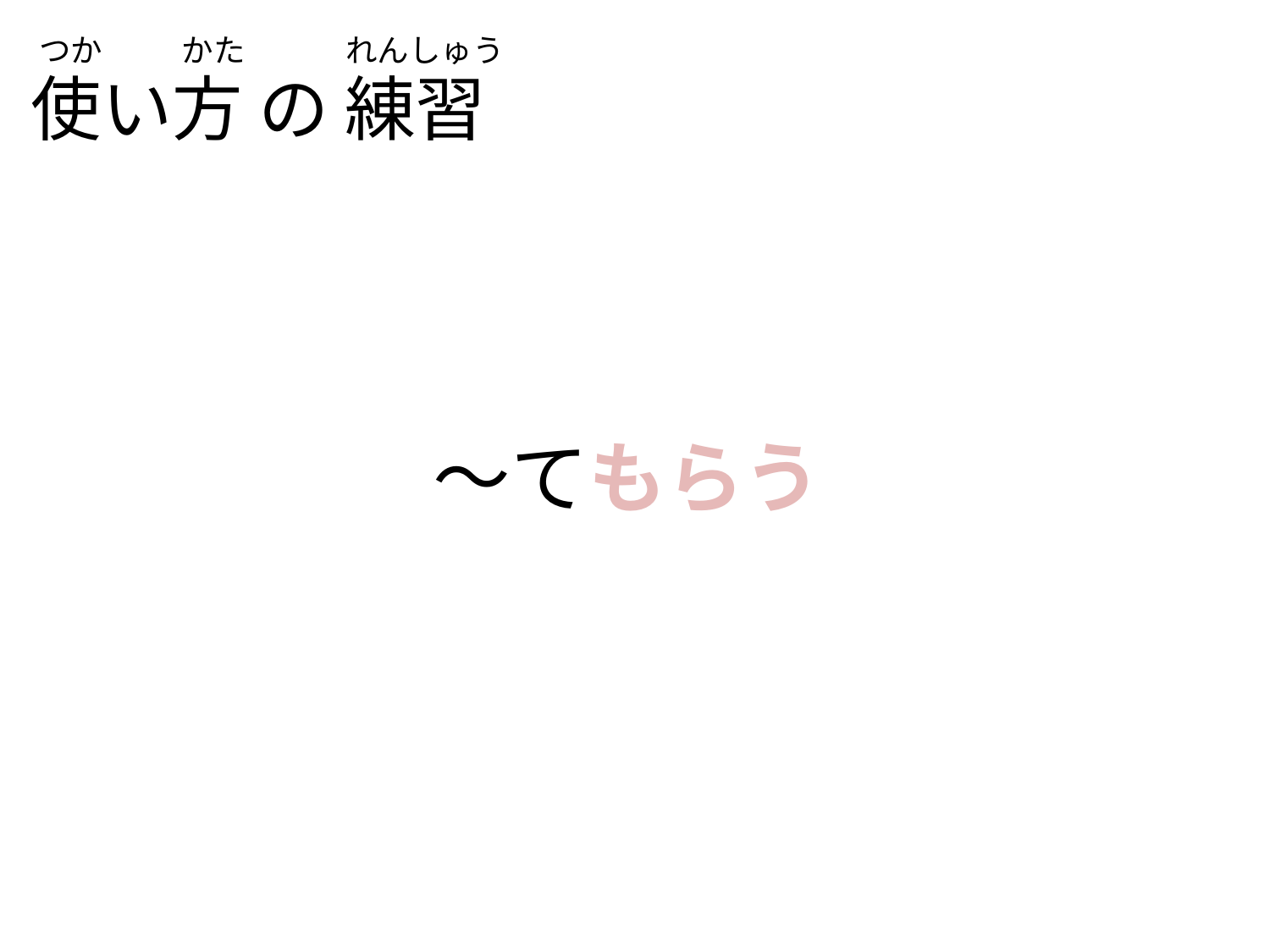

つか           かた              れんしゅう

使い方 の 練習
〜てもらう